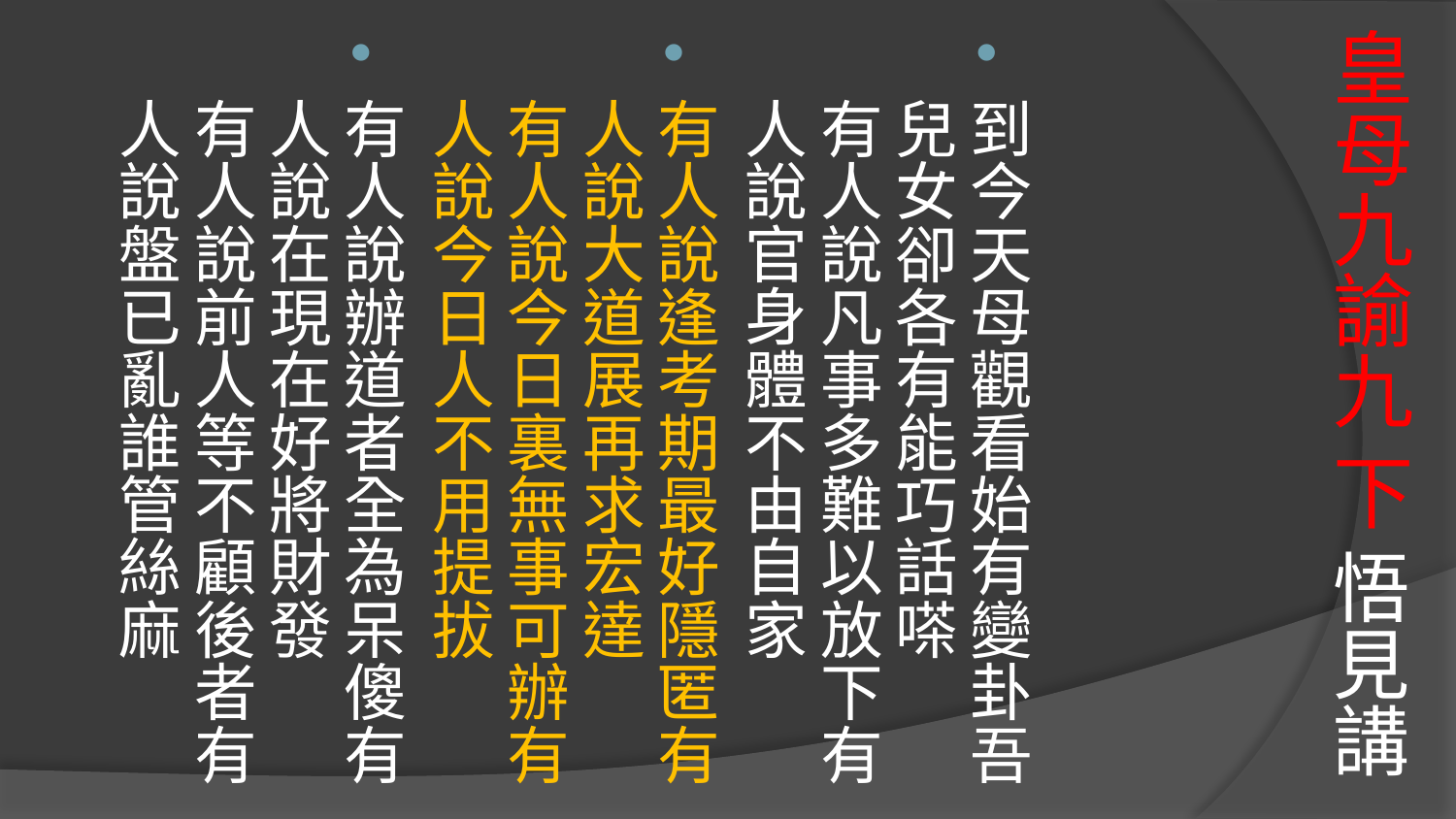

# 皇母九諭九 下 悟見講
到今天母觀看始有變卦吾兒女卻各有能巧話嗏
有人說凡事多難以放下有人說官身體不由自家
有人說逢考期最好隱匿有人說大道展再求宏達
有人說今日裏無事可辦有人說今日人不用提拔
有人說辦道者全為呆傻有人說在現在好將財發
有人說前人等不顧後者有人說盤已亂誰管絲麻